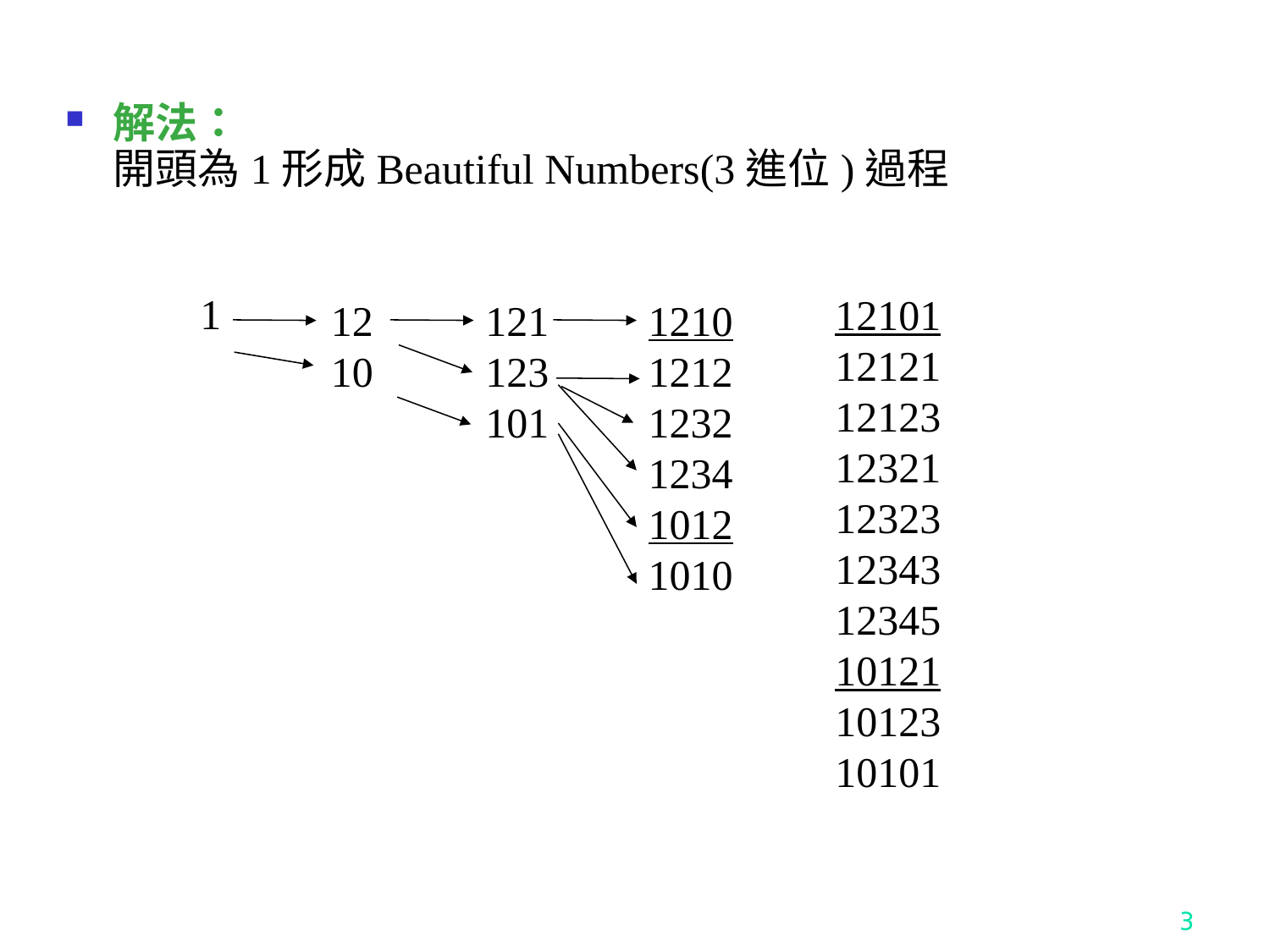

解法：
開頭為1形成Beautiful Numbers(3進位)過程

1
12101
12121
12123
12321
12323
12343
12345
10121
10123
10101
1210
1212
1232
1234
1012
1010
121
123
101
12
10
3